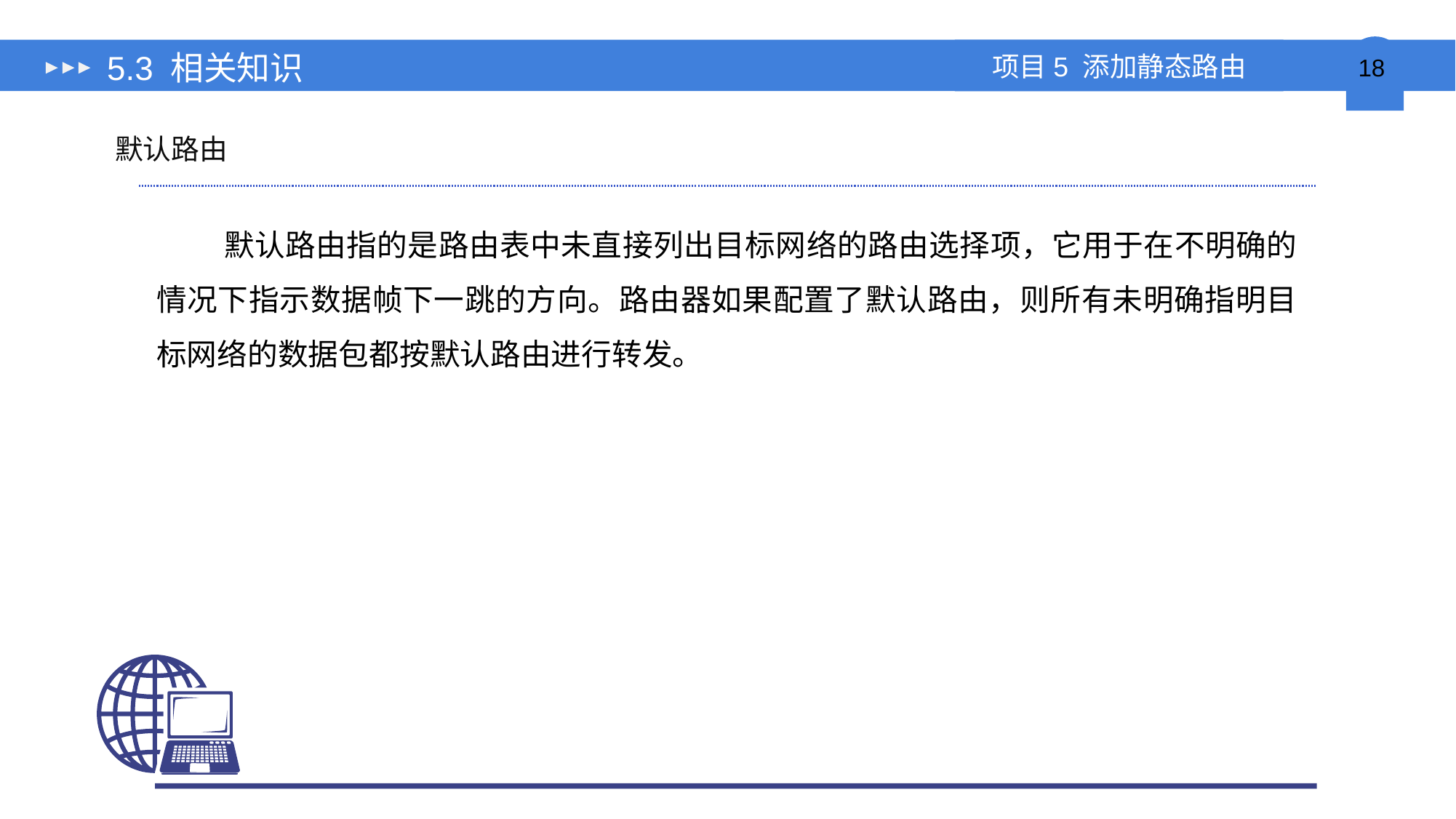

# 5.3 相关知识
默认路由

    默认路由指的是路由表中未直接列出目标网络的路由选择项，它用于在不明确的情况下指示数据帧下一跳的方向。路由器如果配置了默认路由，则所有未明确指明目标网络的数据包都按默认路由进行转发。